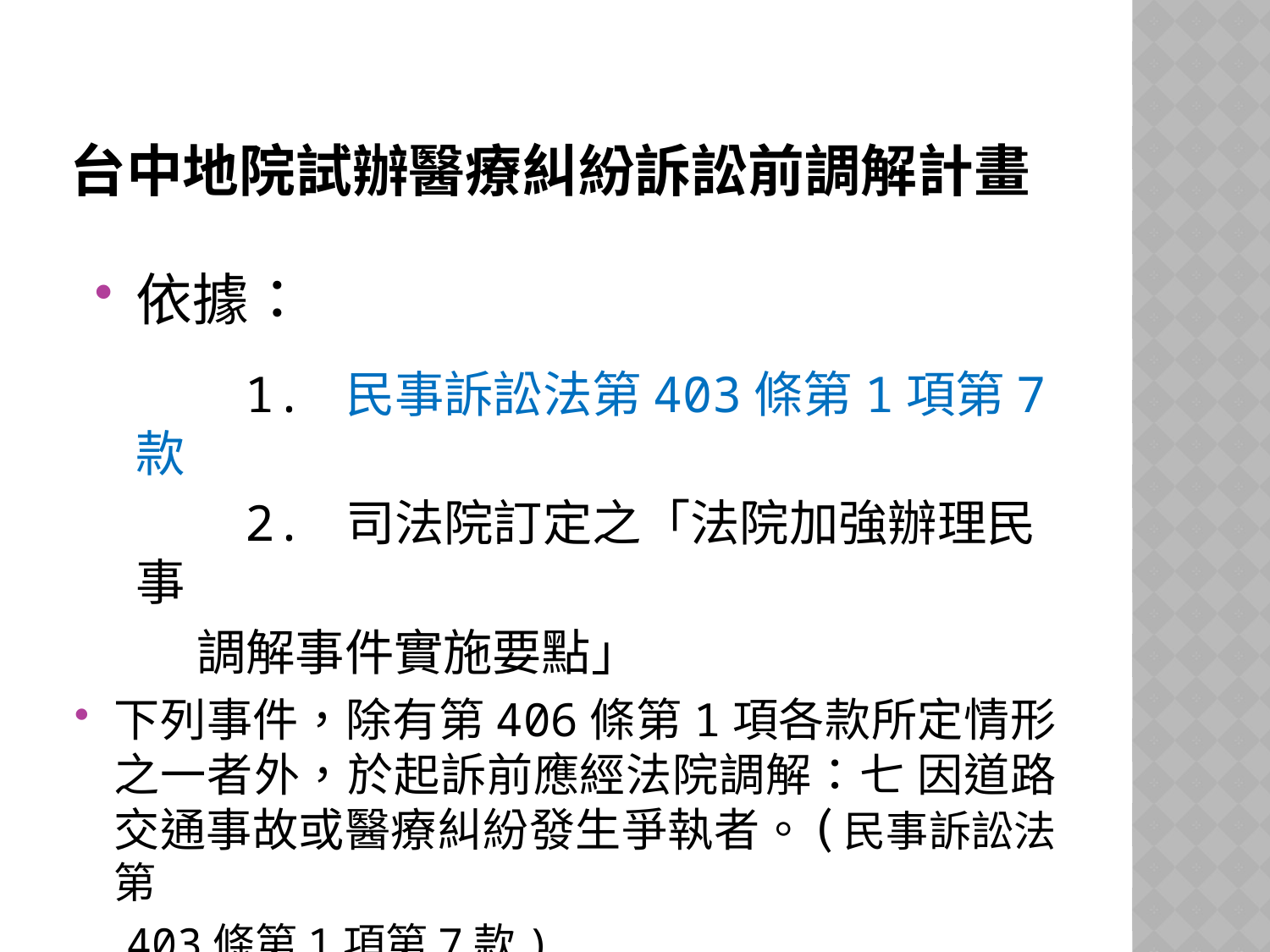

# 台中地院試辦醫療糾紛訴訟前調解計畫
依據：
     1. 民事訴訟法第403條第1項第7款
     2. 司法院訂定之「法院加強辦理民事
        調解事件實施要點」
下列事件，除有第406條第1項各款所定情形之一者外，於起訴前應經法院調解：七 因道路交通事故或醫療糾紛發生爭執者。(民事訴訟法第
  403條第1項第7款)